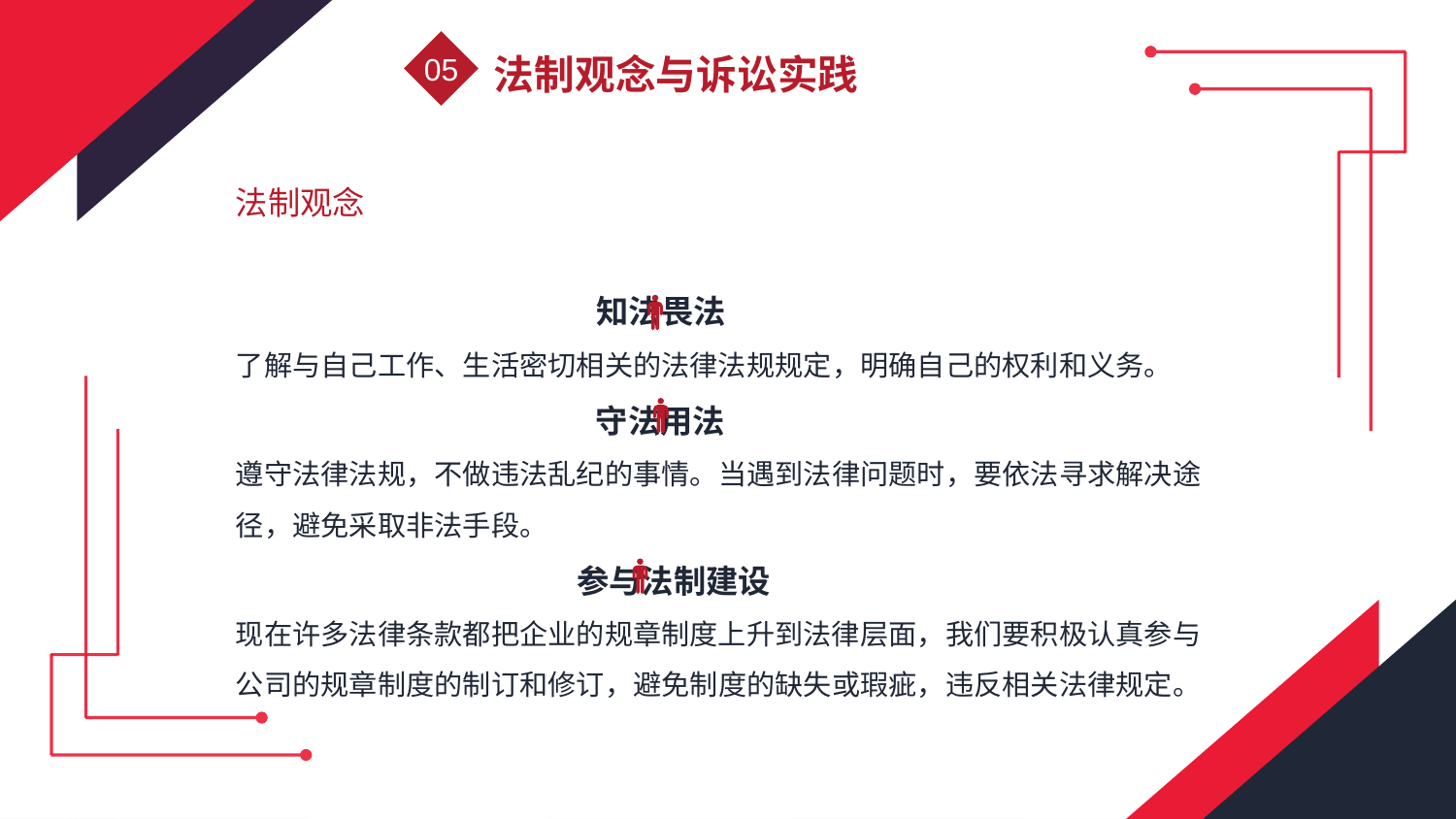

05
法制观念与诉讼实践
法制观念

                                                        知法畏法
了解与自己工作、生活密切相关的法律法规规定，明确自己的权利和义务。
                                                        守法用法
遵守法律法规，不做违法乱纪的事情。当遇到法律问题时，要依法寻求解决途径，避免采取非法手段。
                                                     参与法制建设
现在许多法律条款都把企业的规章制度上升到法律层面，我们要积极认真参与公司的规章制度的制订和修订，避免制度的缺失或瑕疵，违反相关法律规定。